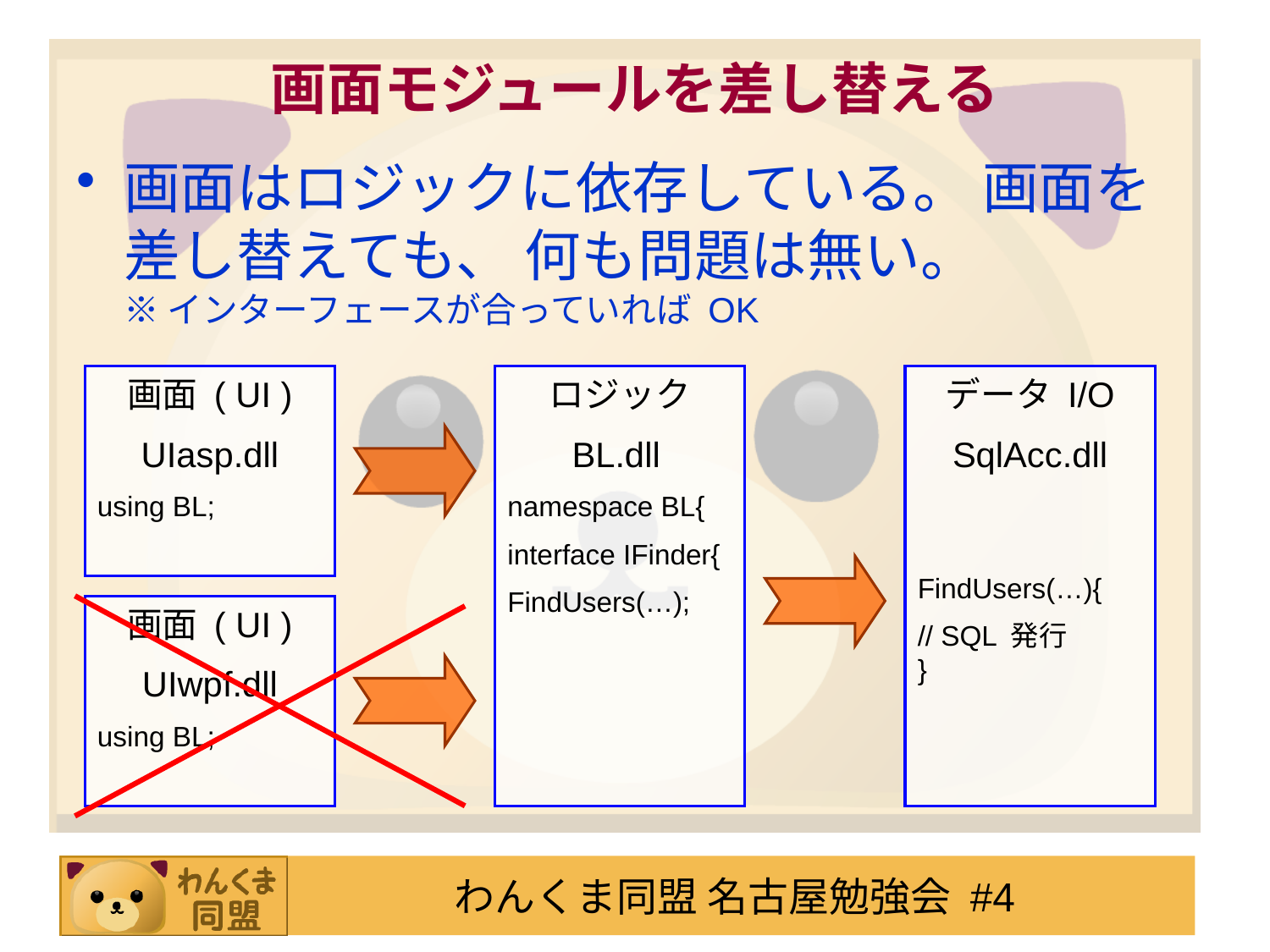

# 画面モジュールを差し替える
画面はロジックに依存している。 画面を差し替えても、 何も問題は無い。
※ インターフェースが合っていれば OK
画面 ( UI )
UIasp.dll
using BL;
ロジック
BL.dll
namespace BL{
interface IFinder{
FindUsers(…);
データ I/O
SqlAcc.dll

FindUsers(…){
// SQL 発行
}

画面 ( UI )
UIwpf.dll
using BL;